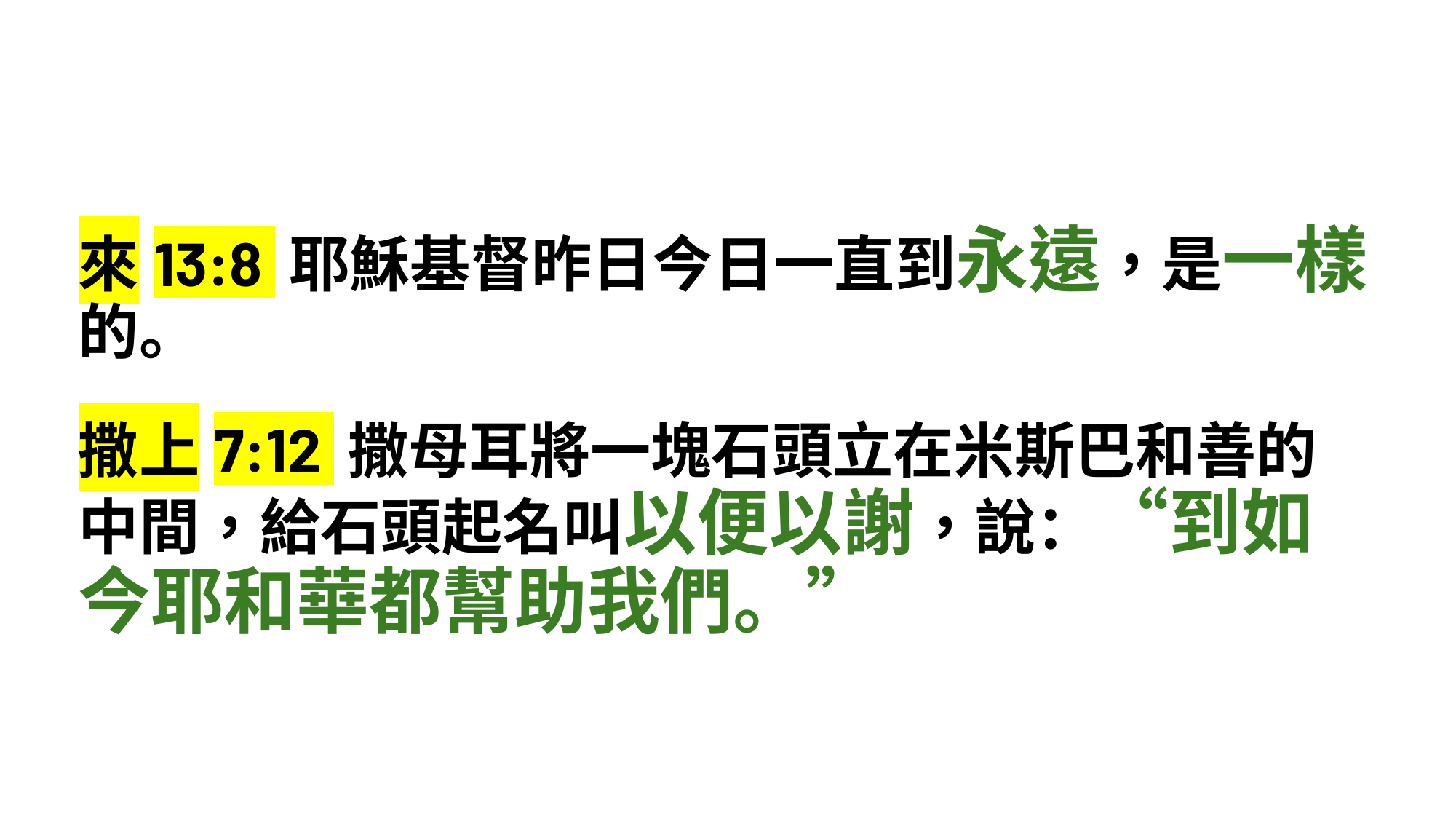

來13:8 耶穌基督昨日今日一直到永遠，是一樣的。

撒上7:12 撒母耳將一塊石頭立在米斯巴和善的中間，給石頭起名叫以便以謝，說：“到如今耶和華都幫助我們。”